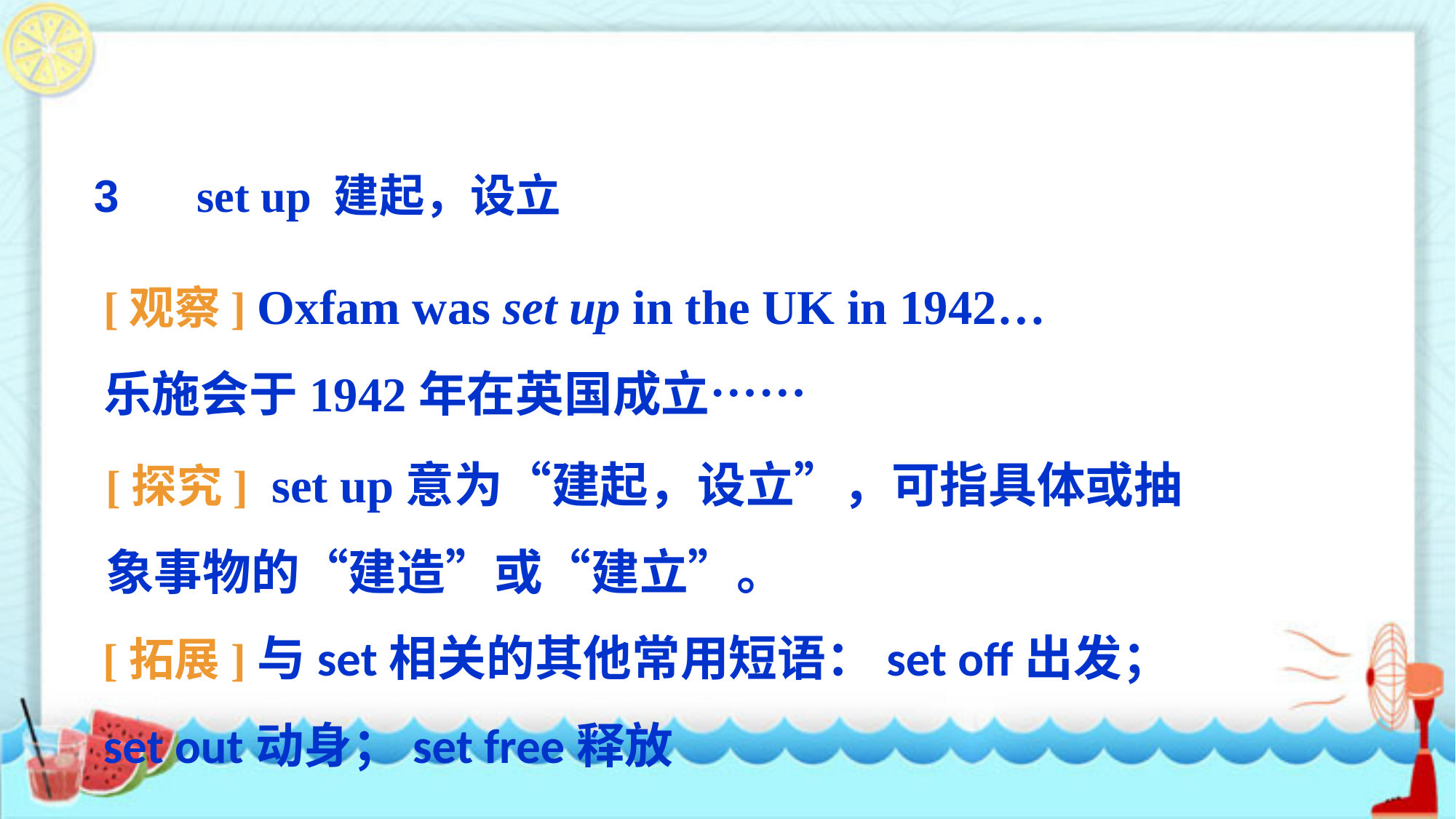

3　 set up 建起，设立
[观察] Oxfam was set up in the UK in 1942…
乐施会于1942年在英国成立……
[探究]  set up意为“建起，设立”，可指具体或抽象事物的“建造”或“建立”。
[拓展]与set相关的其他常用短语：set off出发；set out动身；set free释放